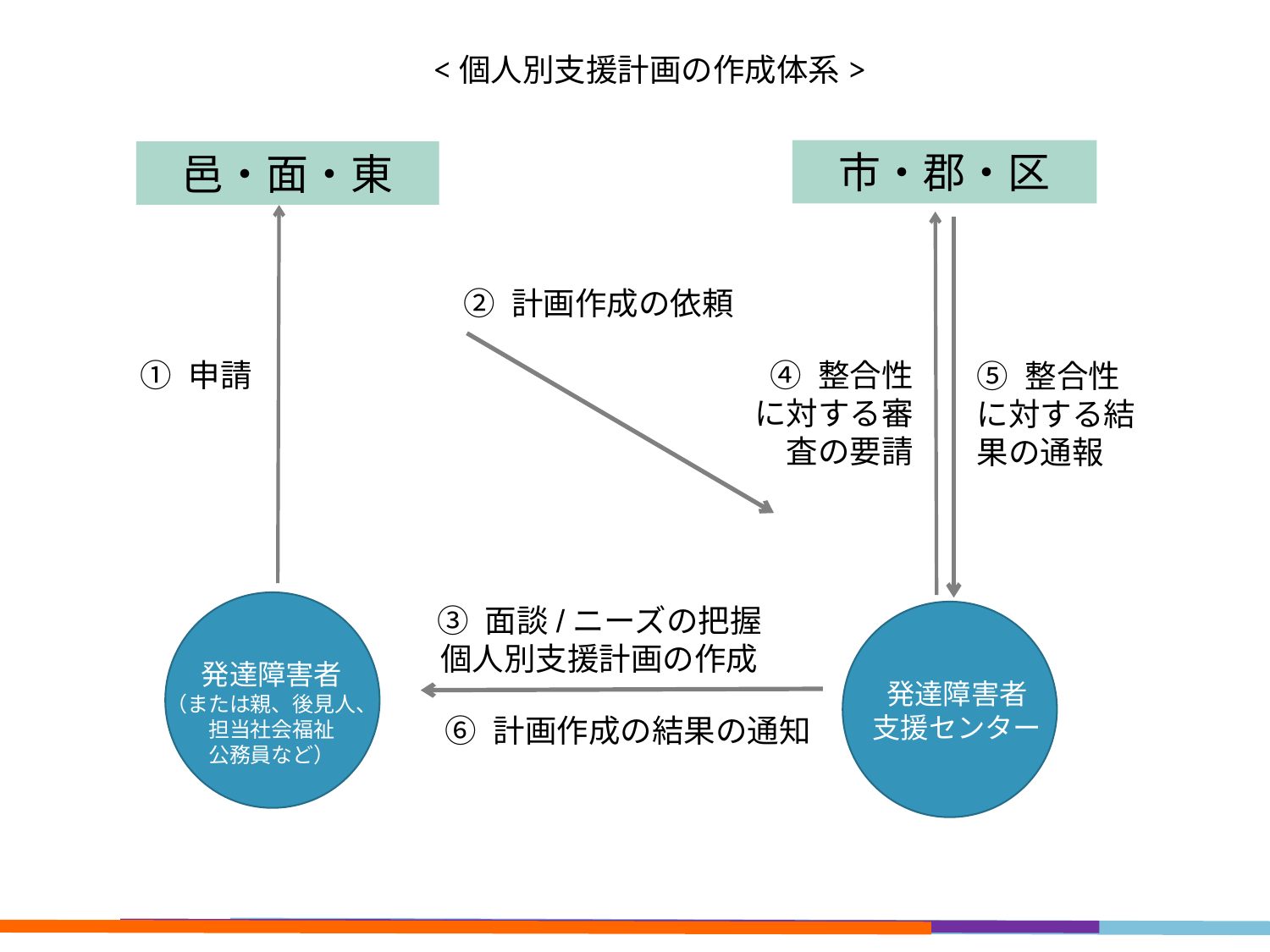

<個人別支援計画の作成体系>
市・郡・区
邑・面・東
② 計画作成の依頼
① 申請
④ 整合性に対する審査の要請
⑤ 整合性に対する結果の通報

③ 面談/ニーズの把握
個人別支援計画の作成

発達障害者
（または親、後見人、
担当社会福祉
公務員など）
発達障害者
支援センター
⑥ 計画作成の結果の通知